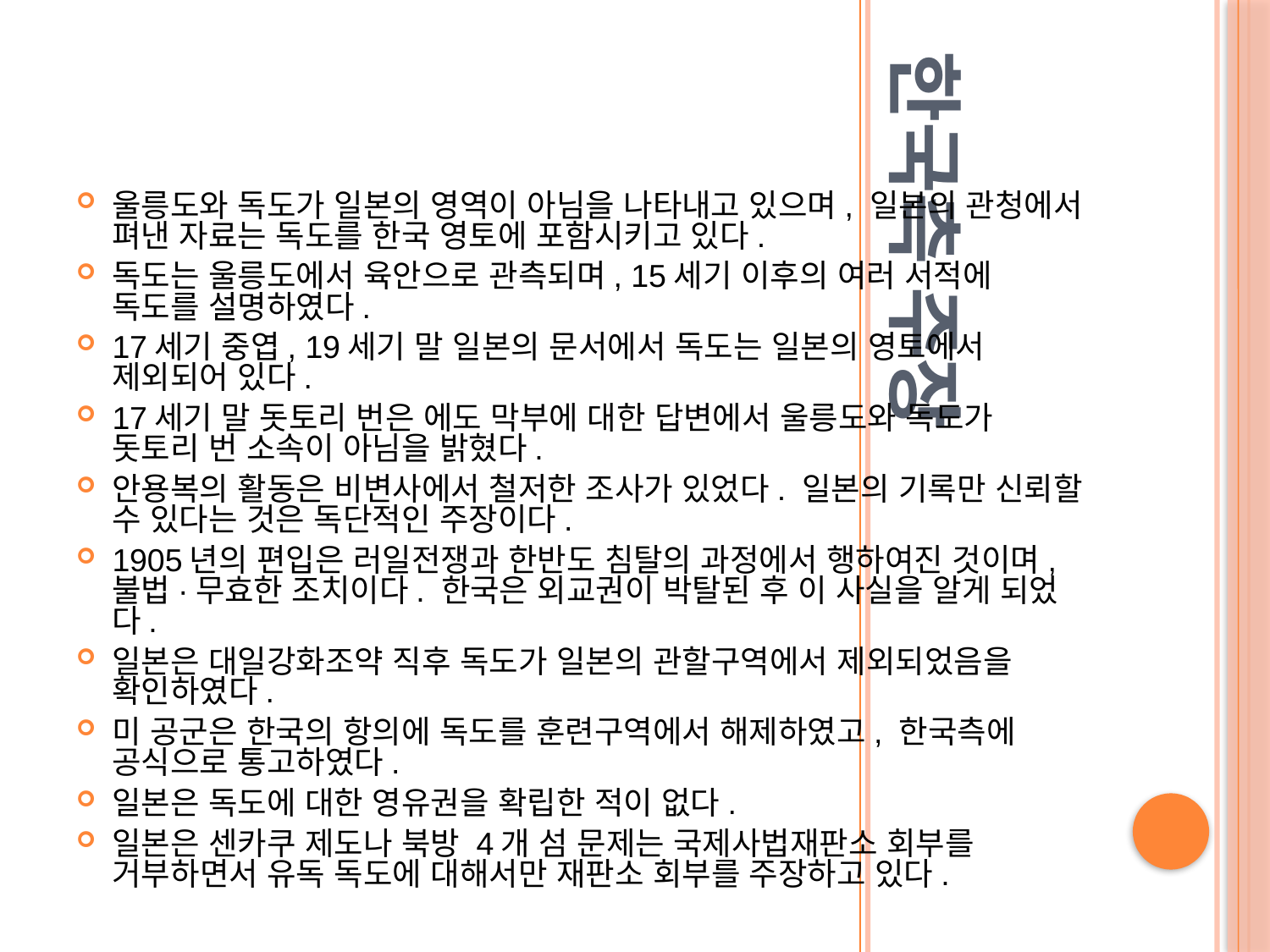

한국측 주장
울릉도와 독도가 일본의 영역이 아님을 나타내고 있으며, 일본의 관청에서 펴낸 자료는 독도를 한국 영토에 포함시키고 있다.
독도는 울릉도에서 육안으로 관측되며, 15세기 이후의 여러 서적에 독도를 설명하였다.
17세기 중엽, 19세기 말 일본의 문서에서 독도는 일본의 영토에서 제외되어 있다.
17세기 말 돗토리 번은 에도 막부에 대한 답변에서 울릉도와 독도가 돗토리 번 소속이 아님을 밝혔다.
안용복의 활동은 비변사에서 철저한 조사가 있었다. 일본의 기록만 신뢰할 수 있다는 것은 독단적인 주장이다.
1905년의 편입은 러일전쟁과 한반도 침탈의 과정에서 행하여진 것이며, 불법·무효한 조치이다. 한국은 외교권이 박탈된 후 이 사실을 알게 되었다.
일본은 대일강화조약 직후 독도가 일본의 관할구역에서 제외되었음을 확인하였다.
미 공군은 한국의 항의에 독도를 훈련구역에서 해제하였고, 한국측에 공식으로 통고하였다.
일본은 독도에 대한 영유권을 확립한 적이 없다.
일본은 센카쿠 제도나 북방 4개 섬 문제는 국제사법재판소 회부를 거부하면서 유독 독도에 대해서만 재판소 회부를 주장하고 있다.